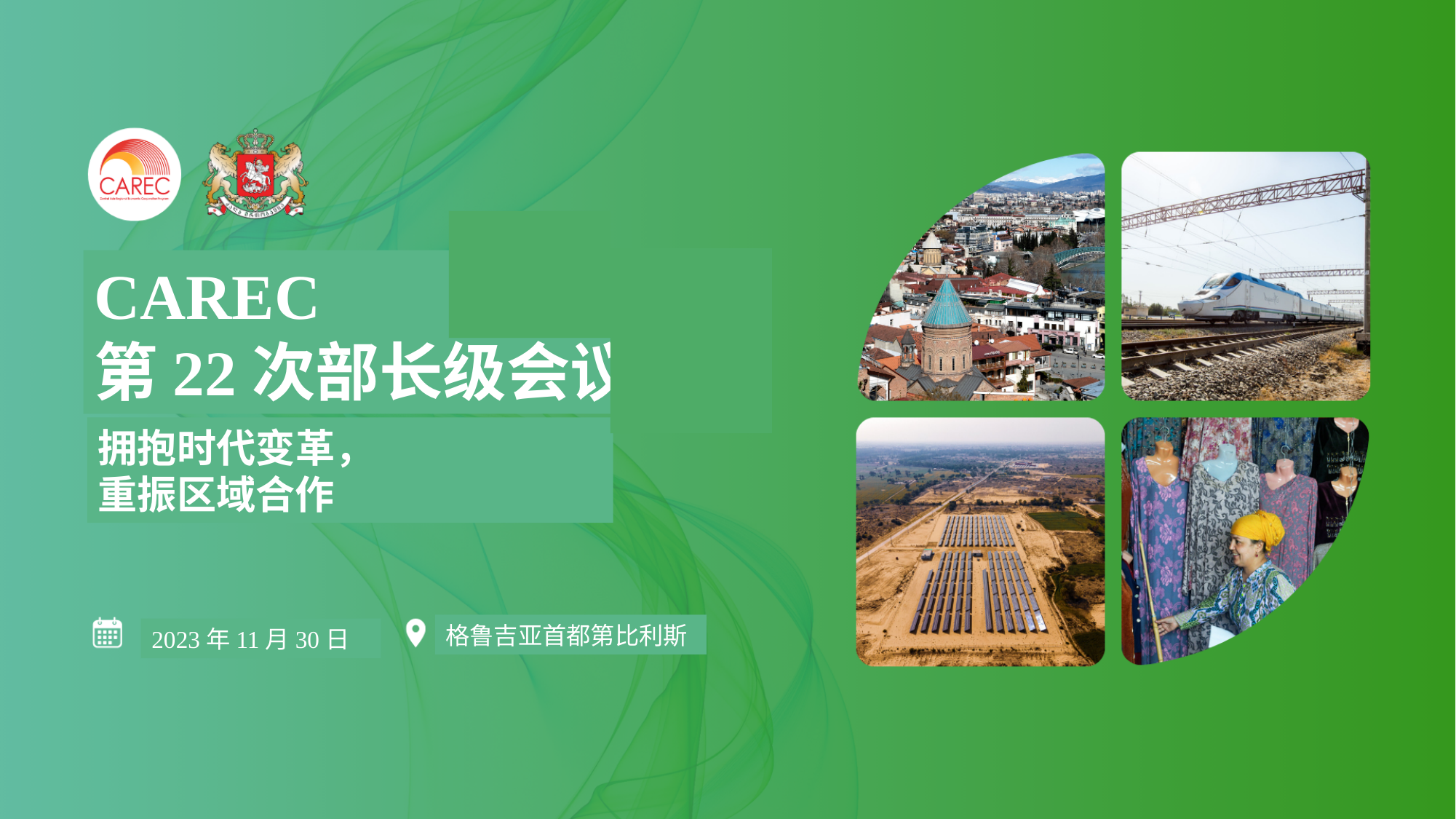

CAREC
第22次部长级会议
拥抱时代变革，
重振区域合作
格鲁吉亚首都第比利斯
2023年11月30日